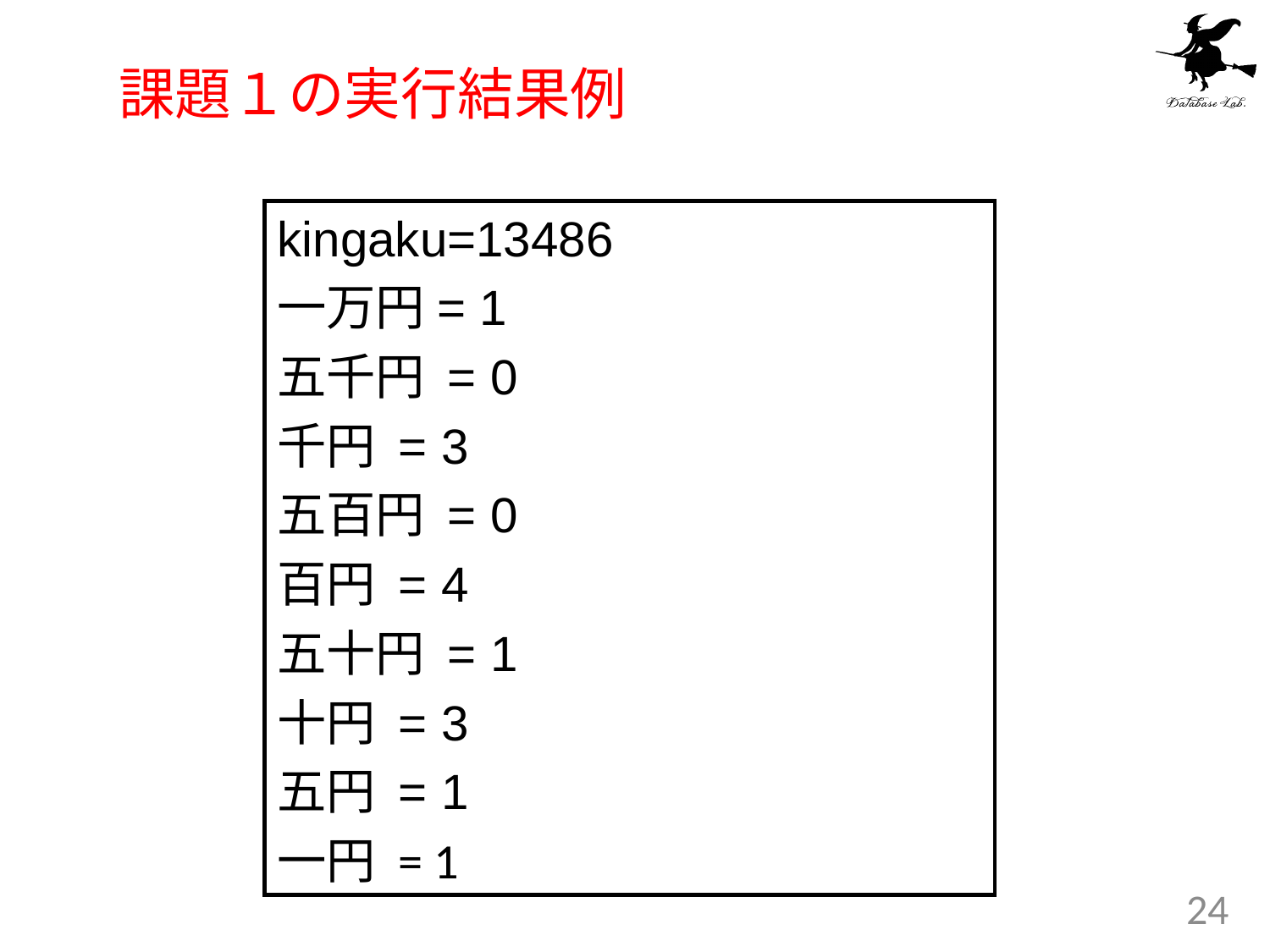

# 課題１の実行結果例
kingaku=13486
一万円= 1
五千円 = 0
千円 = 3
五百円 = 0
百円 = 4
五十円 = 1
十円 = 3
五円 = 1
一円 = 1
24